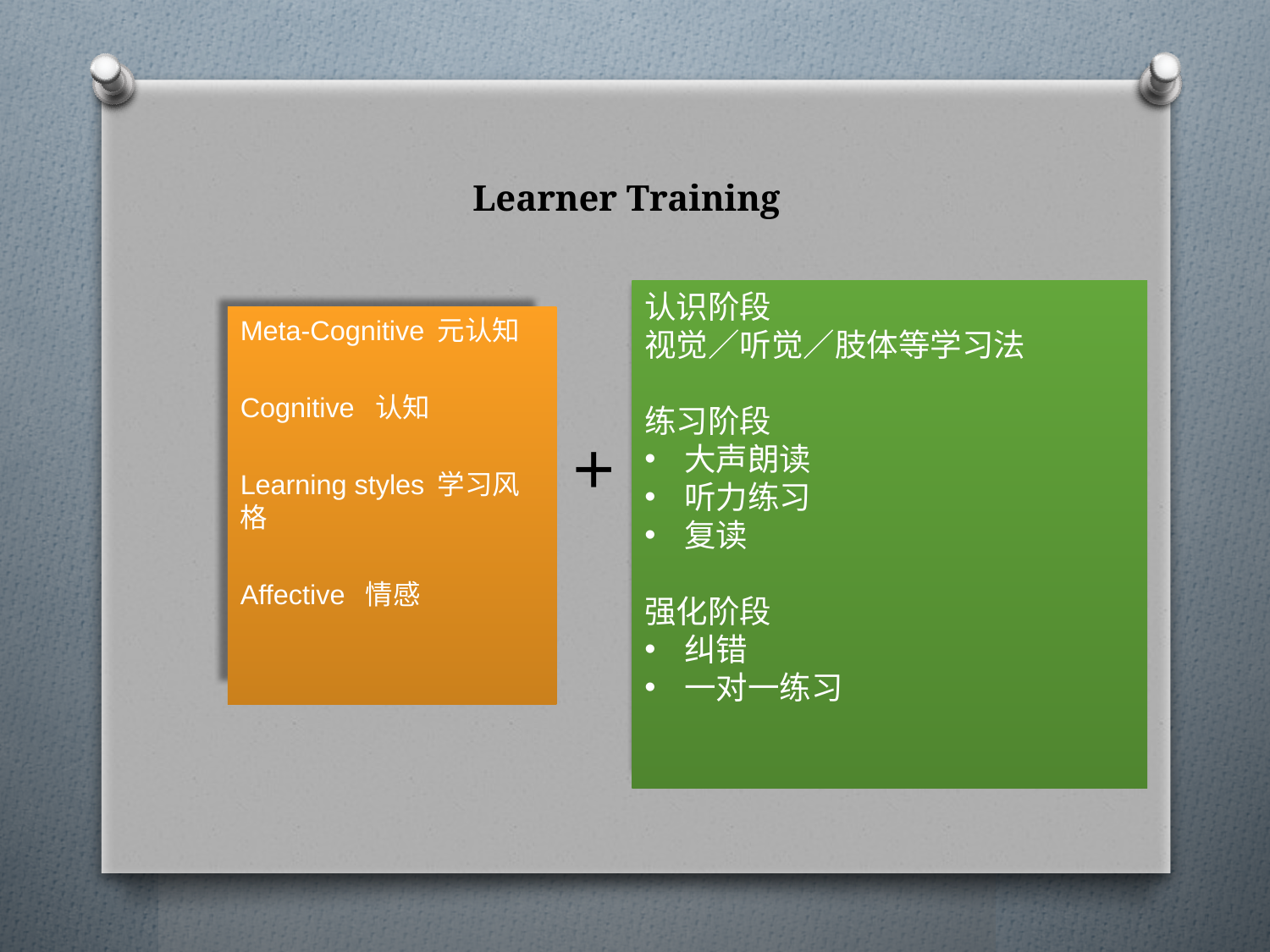

# Learner Training
认识阶段
视觉／听觉／肢体等学习法

练习阶段
大声朗读
听力练习
复读

强化阶段
纠错
一对一练习

Meta-Cognitive 元认知

Cognitive  认知

Learning styles 学习风格

Affective  情感

＋